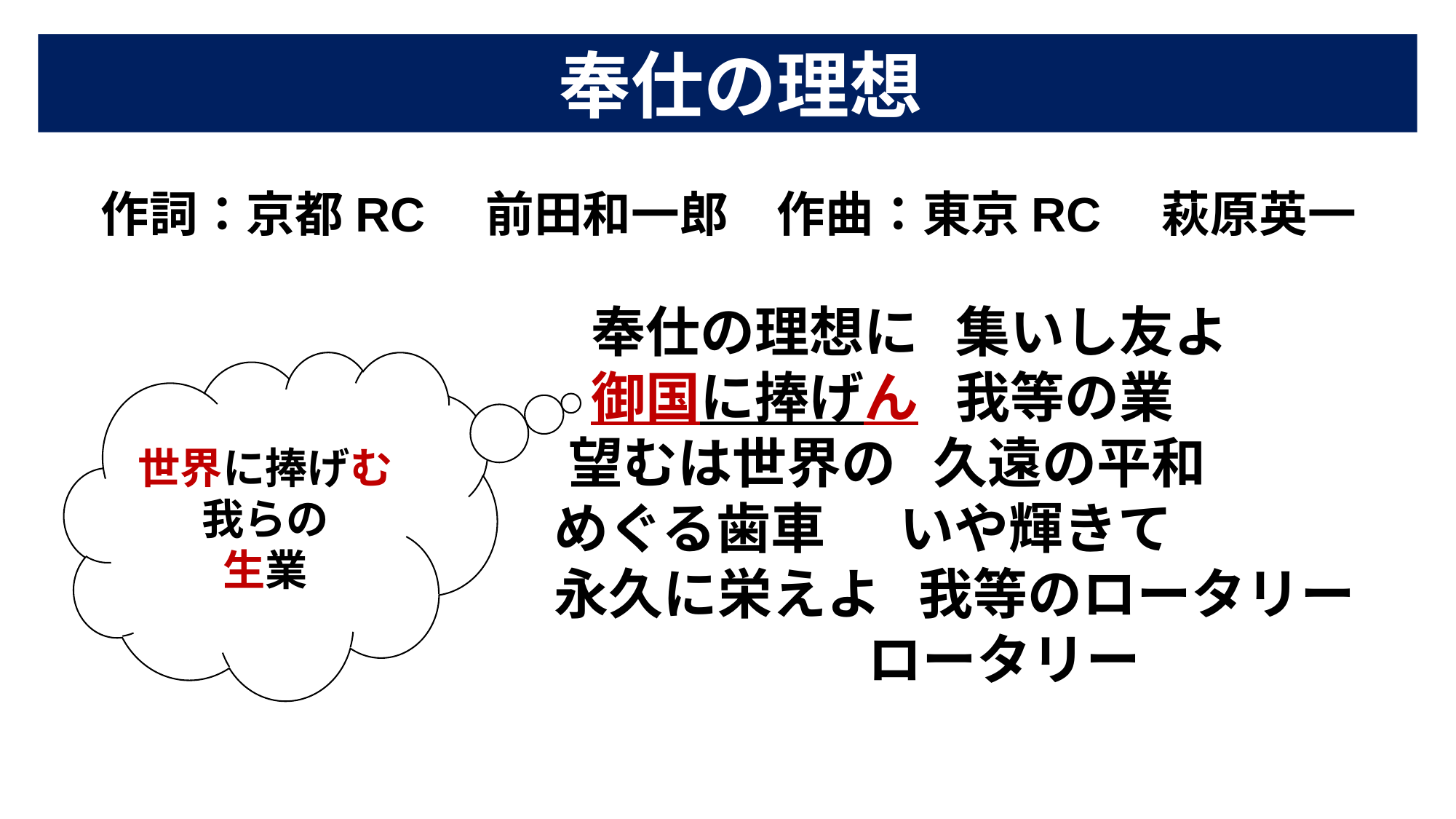

奉仕の理想
作詞：京都RC　前田和一郎　作曲：東京RC　萩原英一
　　　　　奉仕の理想に   集いし友よ
　　　　　御国に捧げん   我等の業
　　　       望むは世界の   久遠の平和
                  めぐる歯車      いや輝きて
                  永久に栄えよ   我等のロータリー
                               　        ロータリー
世界に捧げむ
我らの
生業